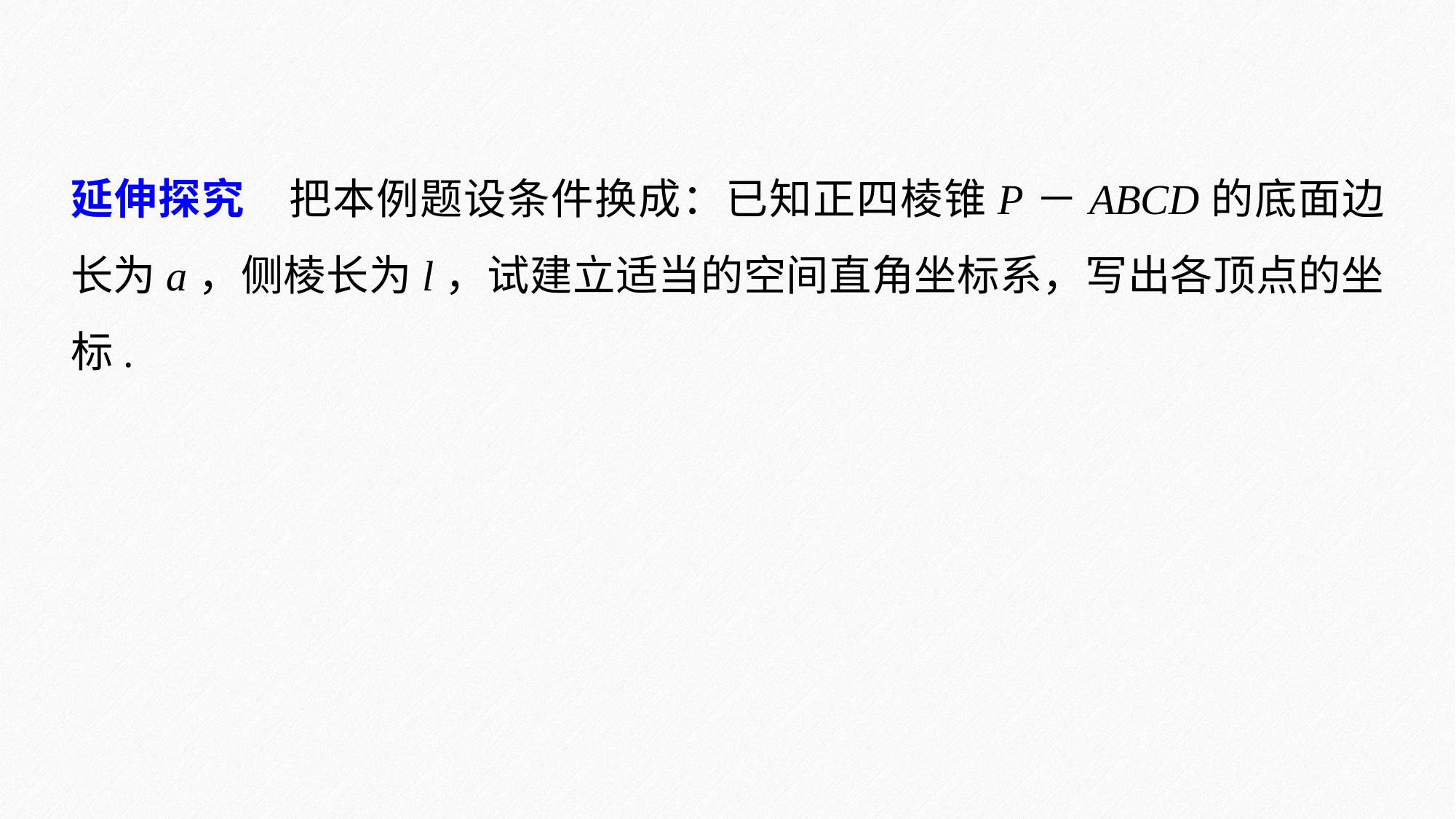

延伸探究　把本例题设条件换成：已知正四棱锥P－ABCD的底面边长为a，侧棱长为l，试建立适当的空间直角坐标系，写出各顶点的坐标.